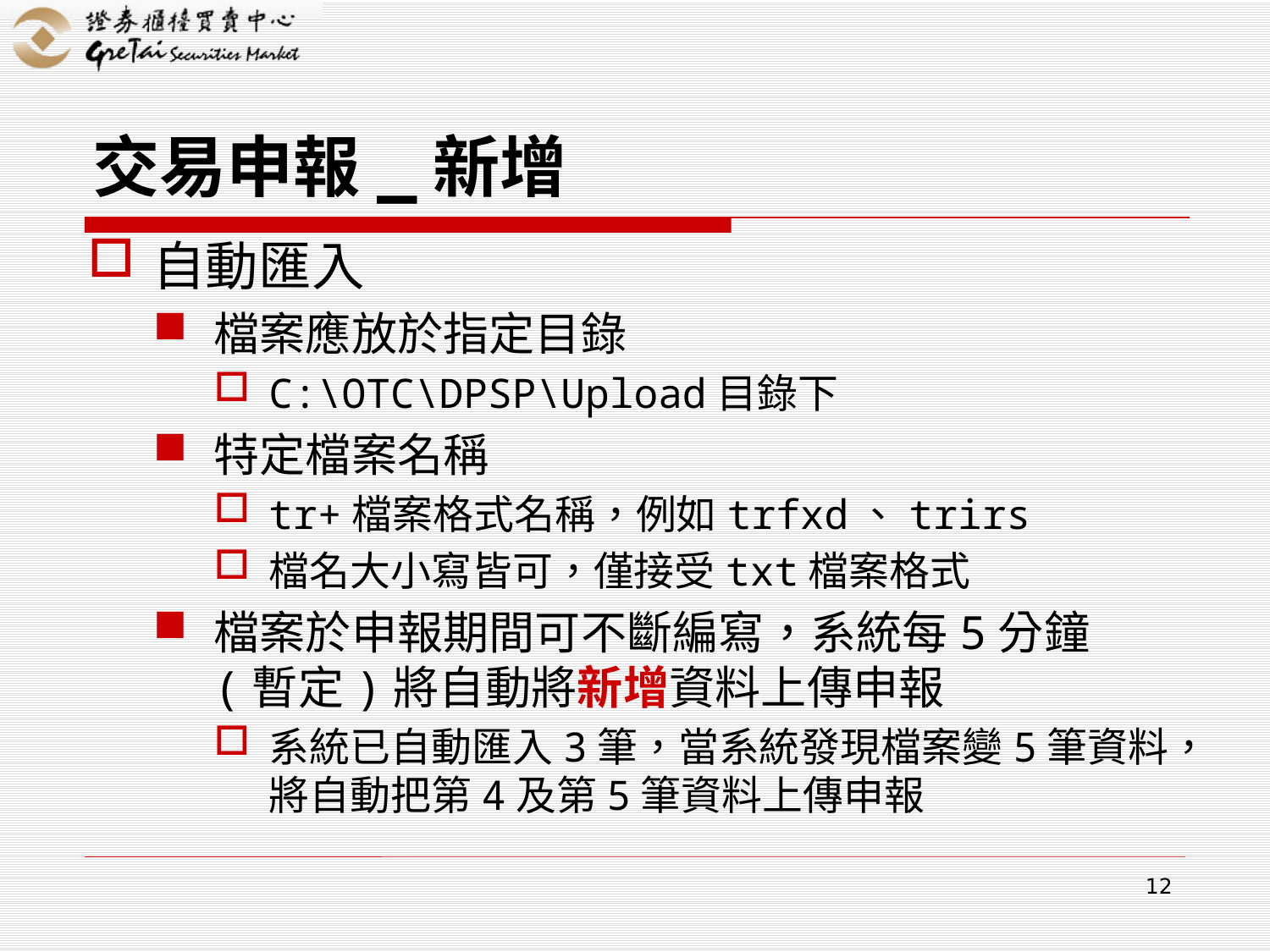

# 交易申報_新增
自動匯入
檔案應放於指定目錄
C:\OTC\DPSP\Upload目錄下
特定檔案名稱
tr+檔案格式名稱，例如trfxd、trirs
檔名大小寫皆可，僅接受txt檔案格式
檔案於申報期間可不斷編寫，系統每5分鐘(暫定)將自動將新增資料上傳申報
系統已自動匯入3筆，當系統發現檔案變5筆資料，將自動把第4及第5筆資料上傳申報

12